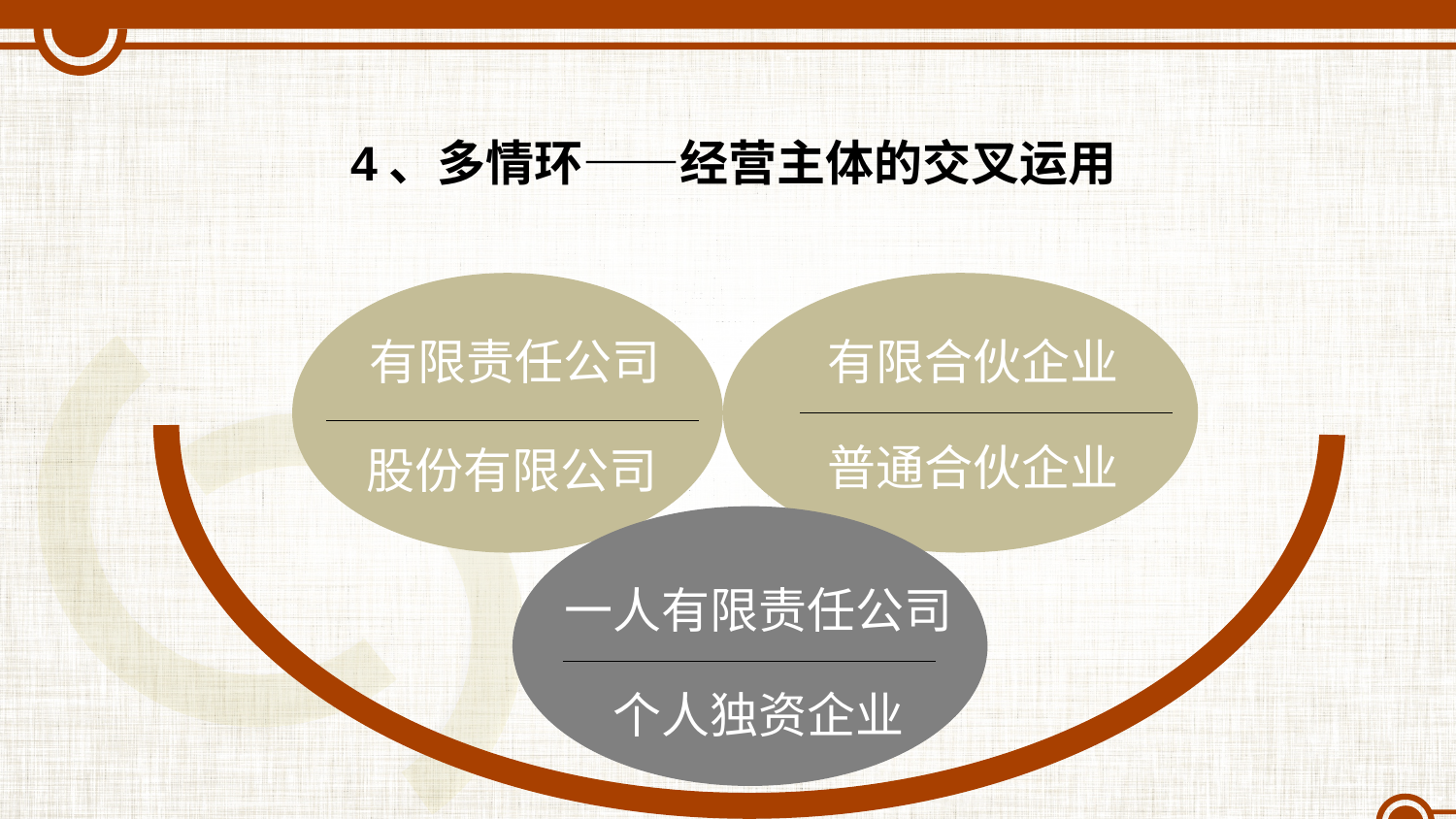

4、多情环——经营主体的交叉运用

有限合伙企业
有限责任公司
普通合伙企业
股份有限公司

一人有限责任公司
个人独资企业